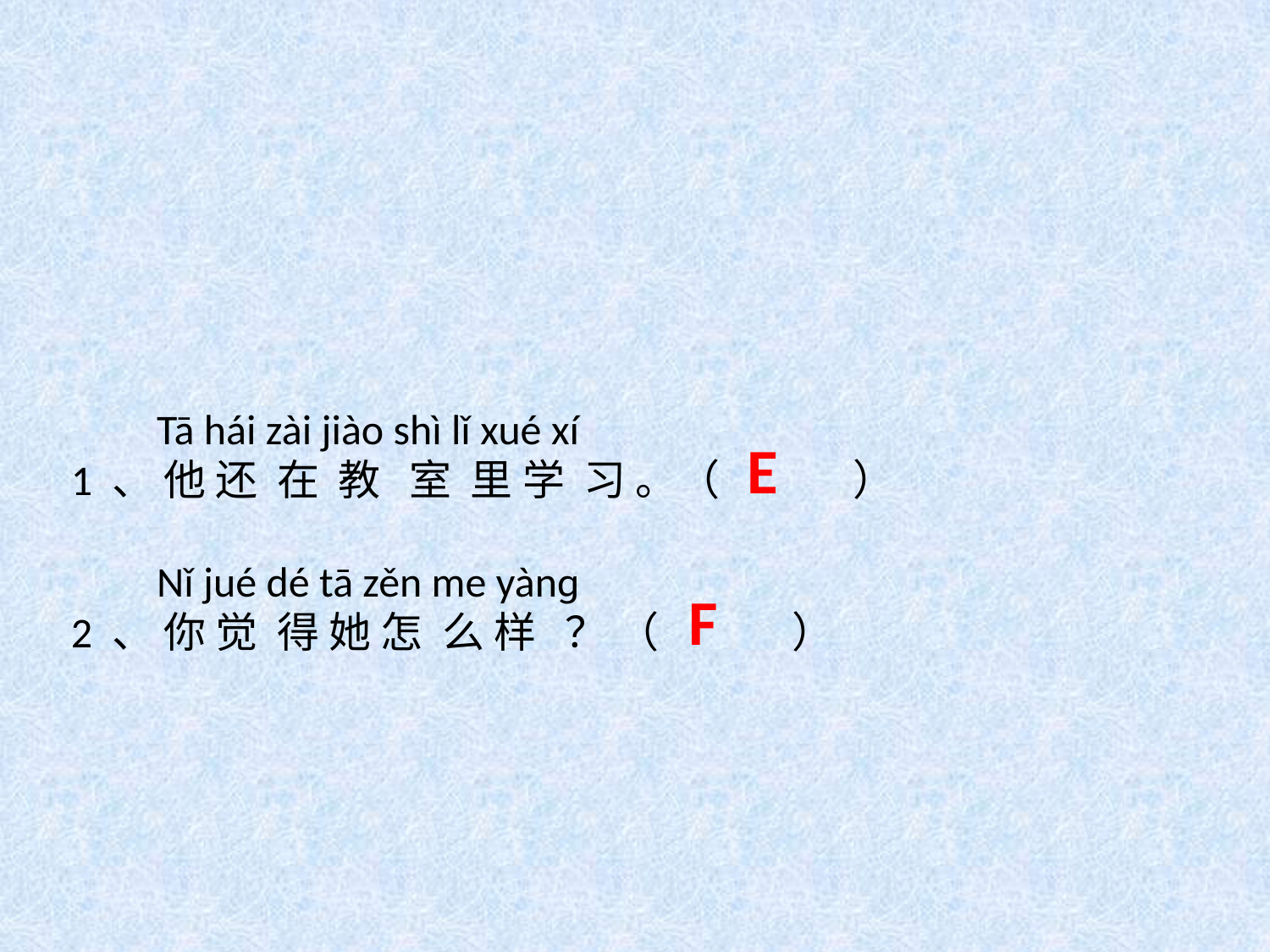

Tā hái zài jiào shì lǐ xué xí
1 、 他 还  在  教   室  里 学  习 。（              ）

         Nǐ jué dé tā zěn me yànɡ
2 、 你 觉  得 她 怎  么 样   ？ （              ）
E
F